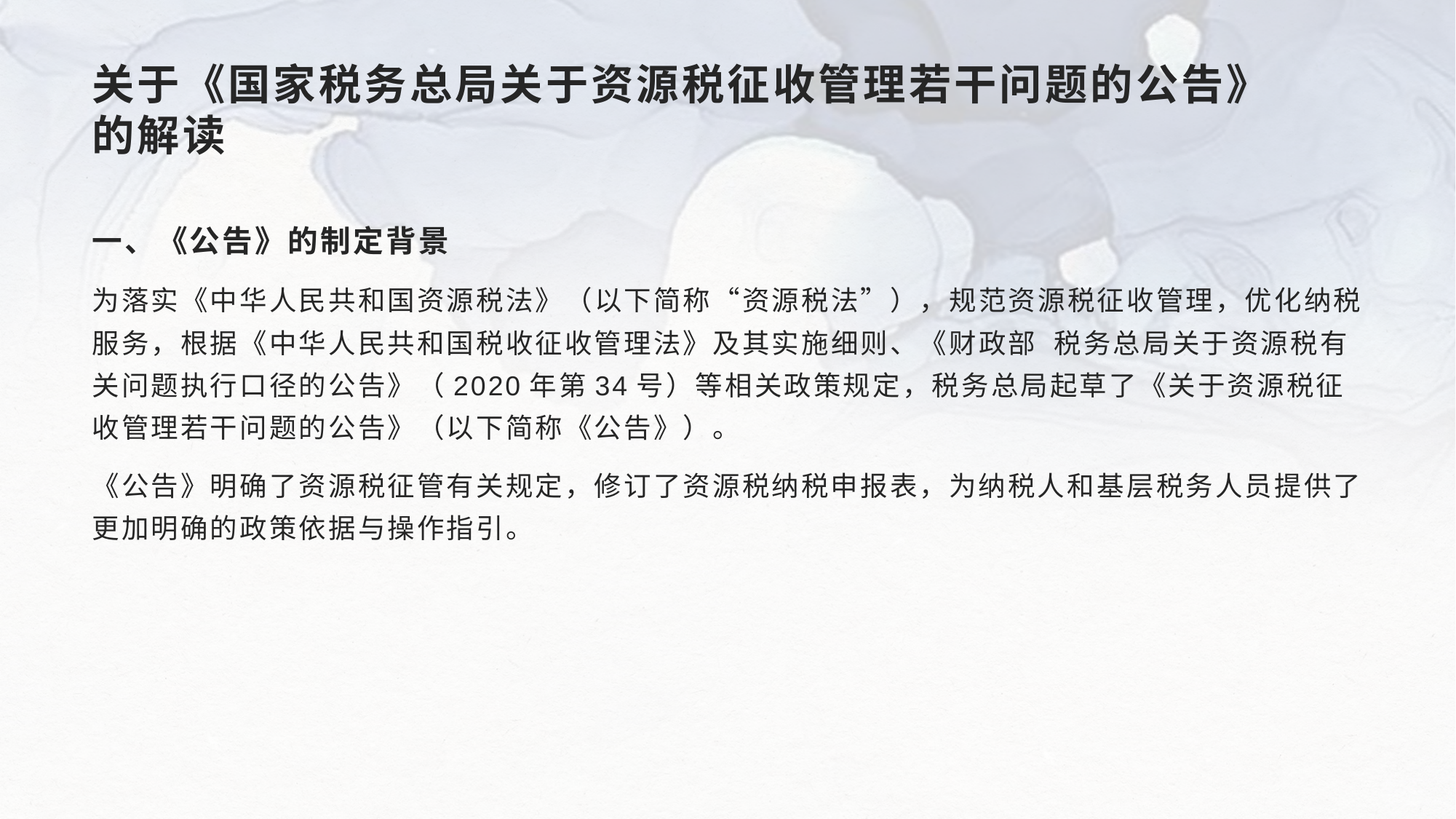

# 关于《国家税务总局关于资源税征收管理若干问题的公告》 的解读

一、《公告》的制定背景
为落实《中华人民共和国资源税法》（以下简称“资源税法”），规范资源税征收管理，优化纳税服务，根据《中华人民共和国税收征收管理法》及其实施细则、《财政部 税务总局关于资源税有关问题执行口径的公告》（2020年第34号）等相关政策规定，税务总局起草了《关于资源税征收管理若干问题的公告》（以下简称《公告》）。
《公告》明确了资源税征管有关规定，修订了资源税纳税申报表，为纳税人和基层税务人员提供了更加明确的政策依据与操作指引。